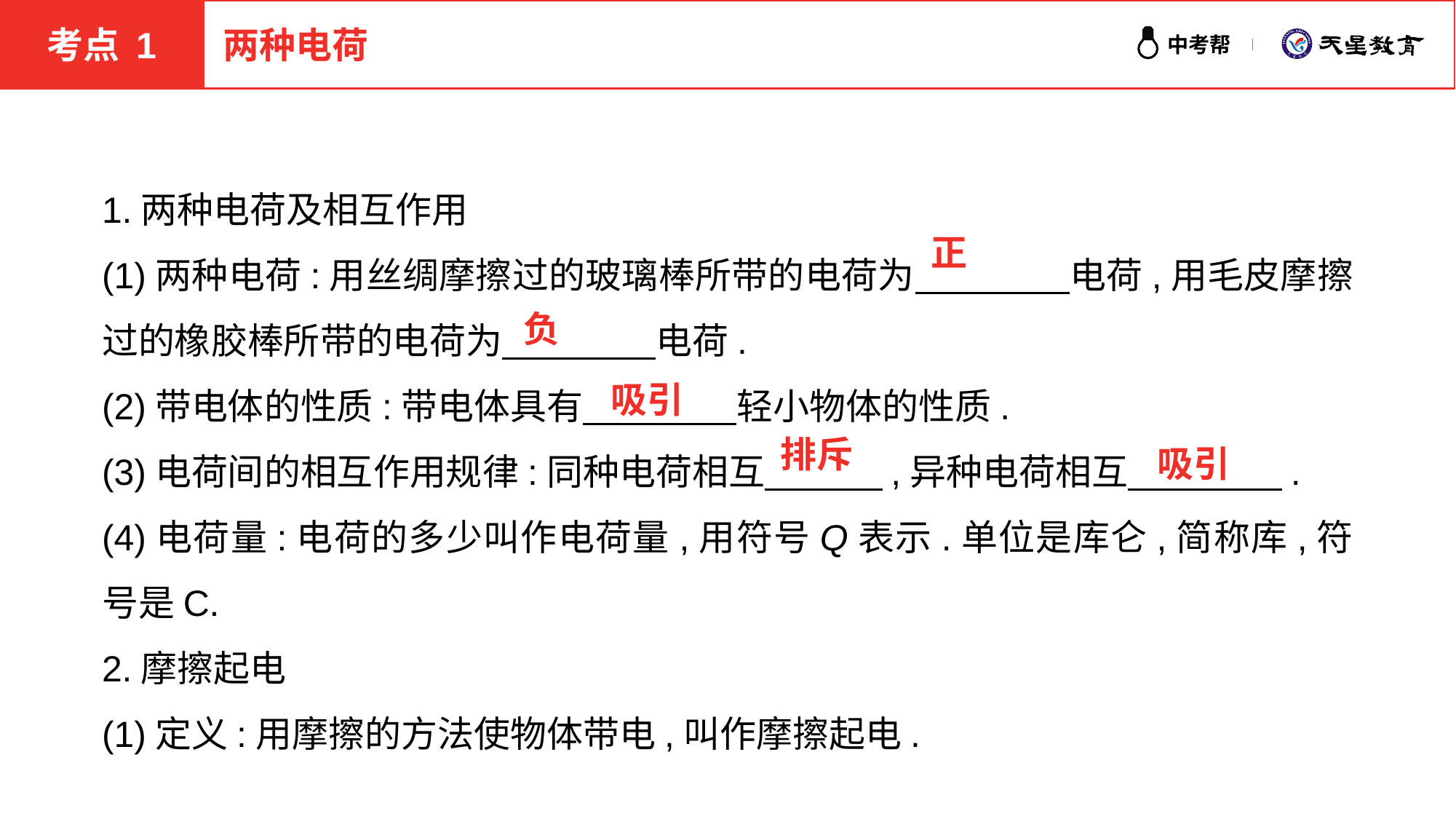

考点 1
两种电荷
1.两种电荷及相互作用
(1)两种电荷:用丝绸摩擦过的玻璃棒所带的电荷为 　　　　电荷,用毛皮摩擦过的橡胶棒所带的电荷为 　　　　电荷.
(2)带电体的性质:带电体具有 　　　　轻小物体的性质.
(3)电荷间的相互作用规律:同种电荷相互 　　　,异种电荷相互 　　　　.
(4)电荷量:电荷的多少叫作电荷量,用符号Q表示.单位是库仑,简称库,符号是C.
2.摩擦起电
(1)定义:用摩擦的方法使物体带电,叫作摩擦起电.
正
负
吸引
排斥
吸引